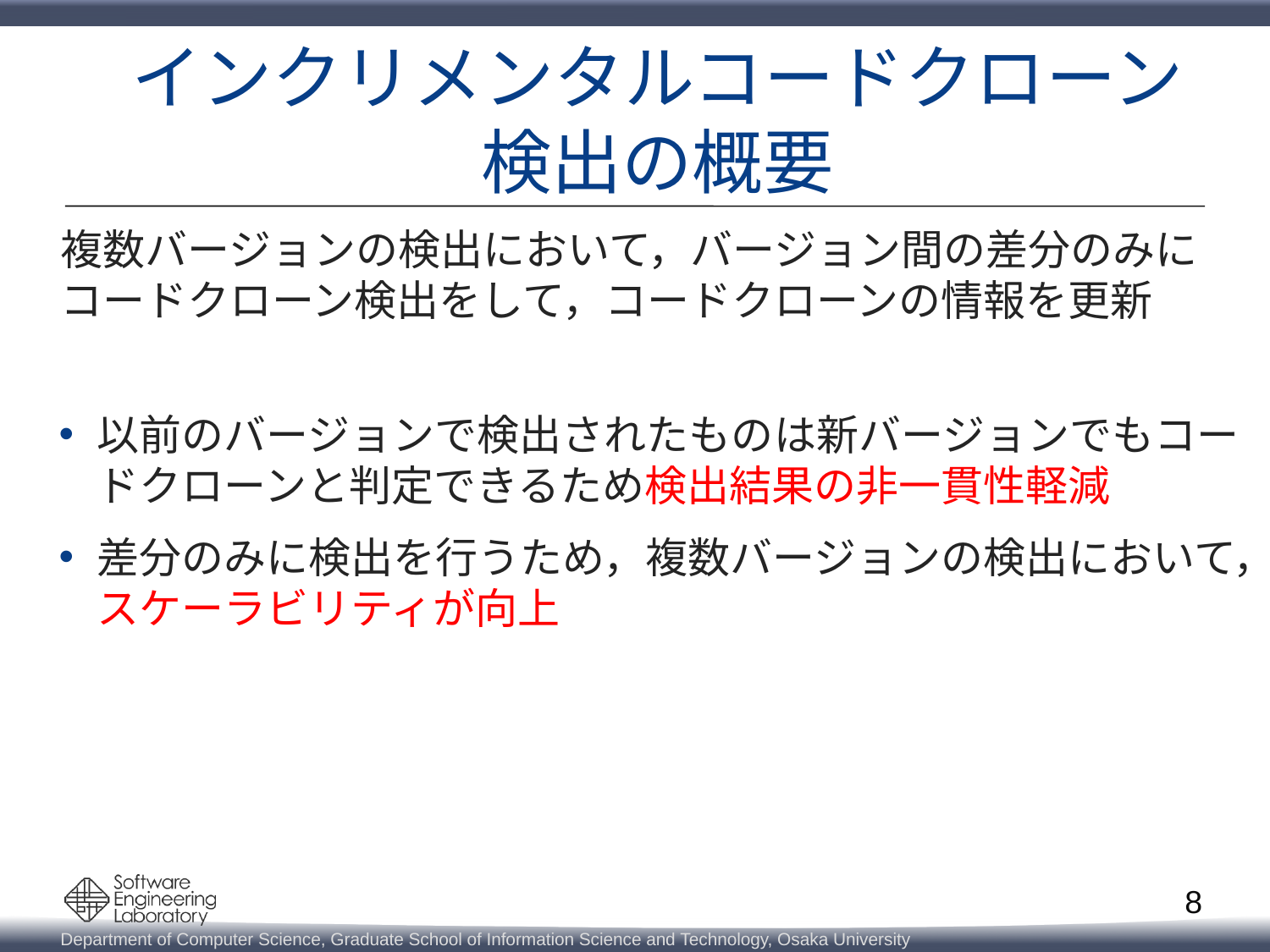

# インクリメンタルコードクローン 検出の概要
複数バージョンの検出において，バージョン間の差分のみにコードクローン検出をして，コードクローンの情報を更新

以前のバージョンで検出されたものは新バージョンでもコードクローンと判定できるため検出結果の非一貫性軽減
差分のみに検出を行うため，複数バージョンの検出において，スケーラビリティが向上
8